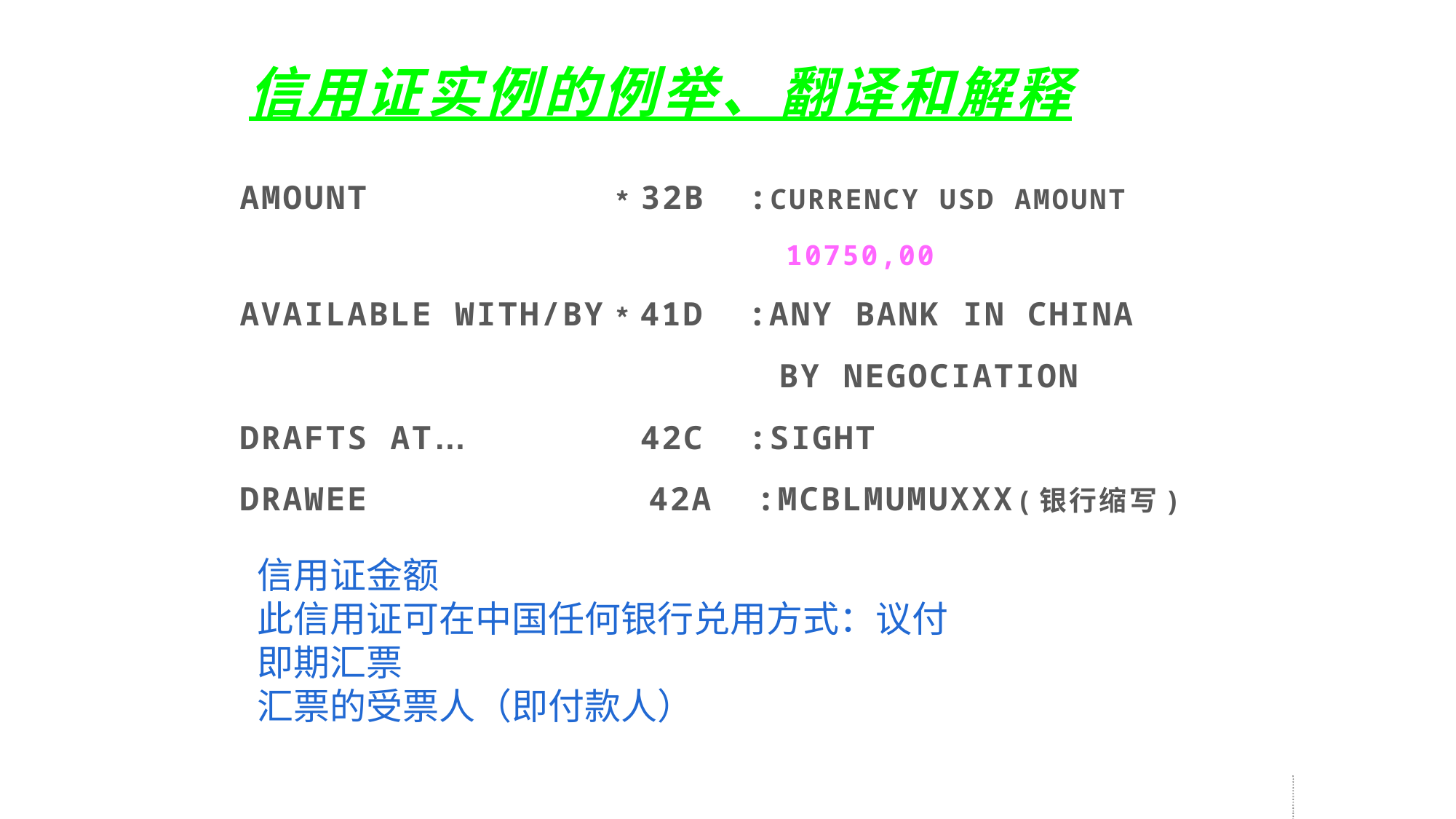

# 信用证实例的例举、翻译和解释
AMOUNT           ﹡32B  :CURRENCY USD AMOUNT
                             10750,00
AVAILABLE WITH/BY﹡41D  :ANY BANK IN CHINA
                         BY NEGOCIATION
DRAFTS AT…        42C  :SIGHT
DRAWEE             42A  :MCBLMUMUXXX(银行缩写)
信用证金额
此信用证可在中国任何银行兑用方式：议付
即期汇票
汇票的受票人（即付款人）
蟹温萤寺魔祭兹团蛛不耽瞻平螟基钉凸村母滁教鸥很仓矽压淘畴假现如沧第二章信用证第二章信用证